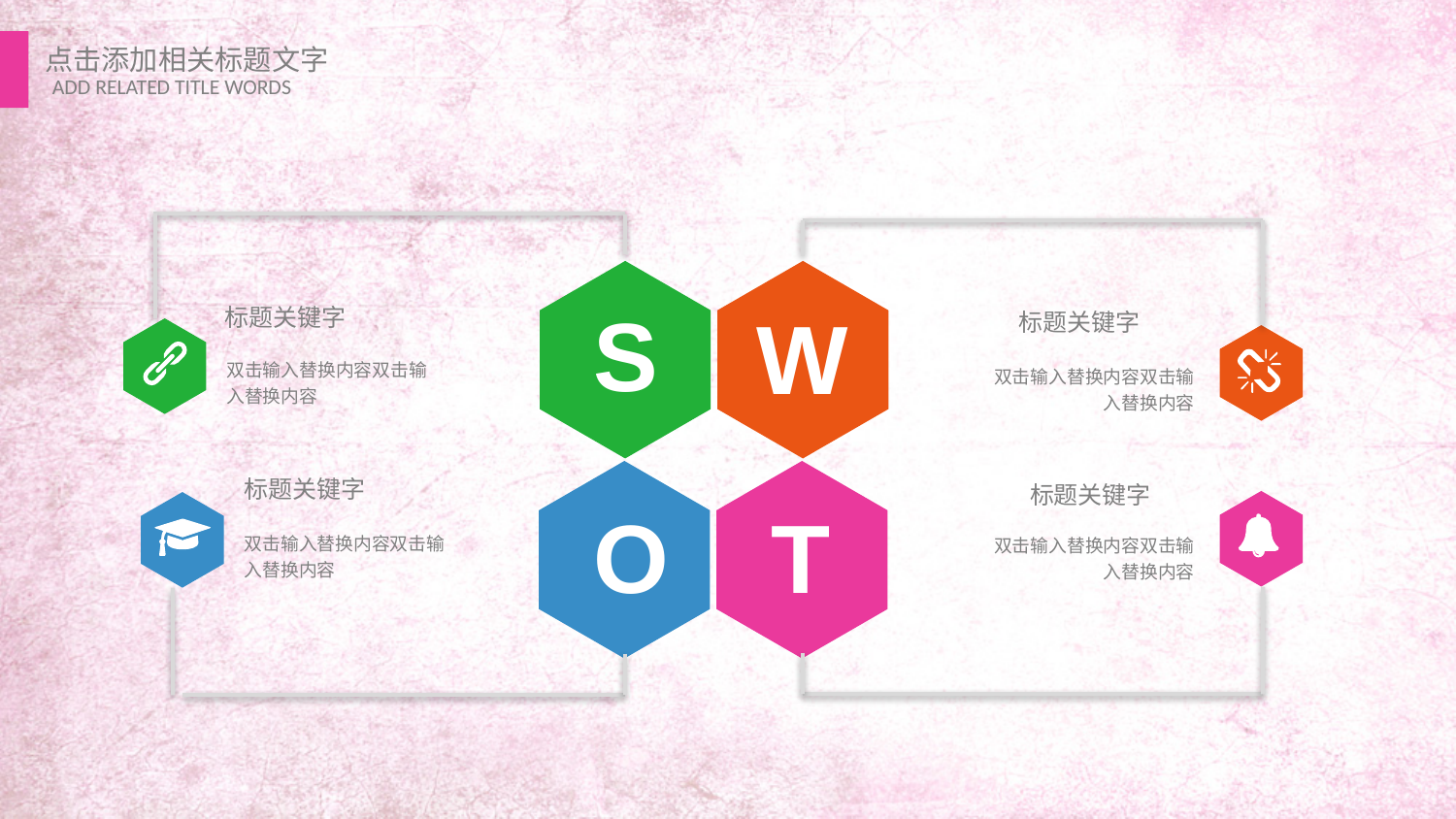

标题关键字

双击输入替换内容双击输入替换内容
标题关键字

双击输入替换内容双击输入替换内容

S

W

O

T
标题关键字

双击输入替换内容双击输入替换内容
标题关键字

双击输入替换内容双击输入替换内容